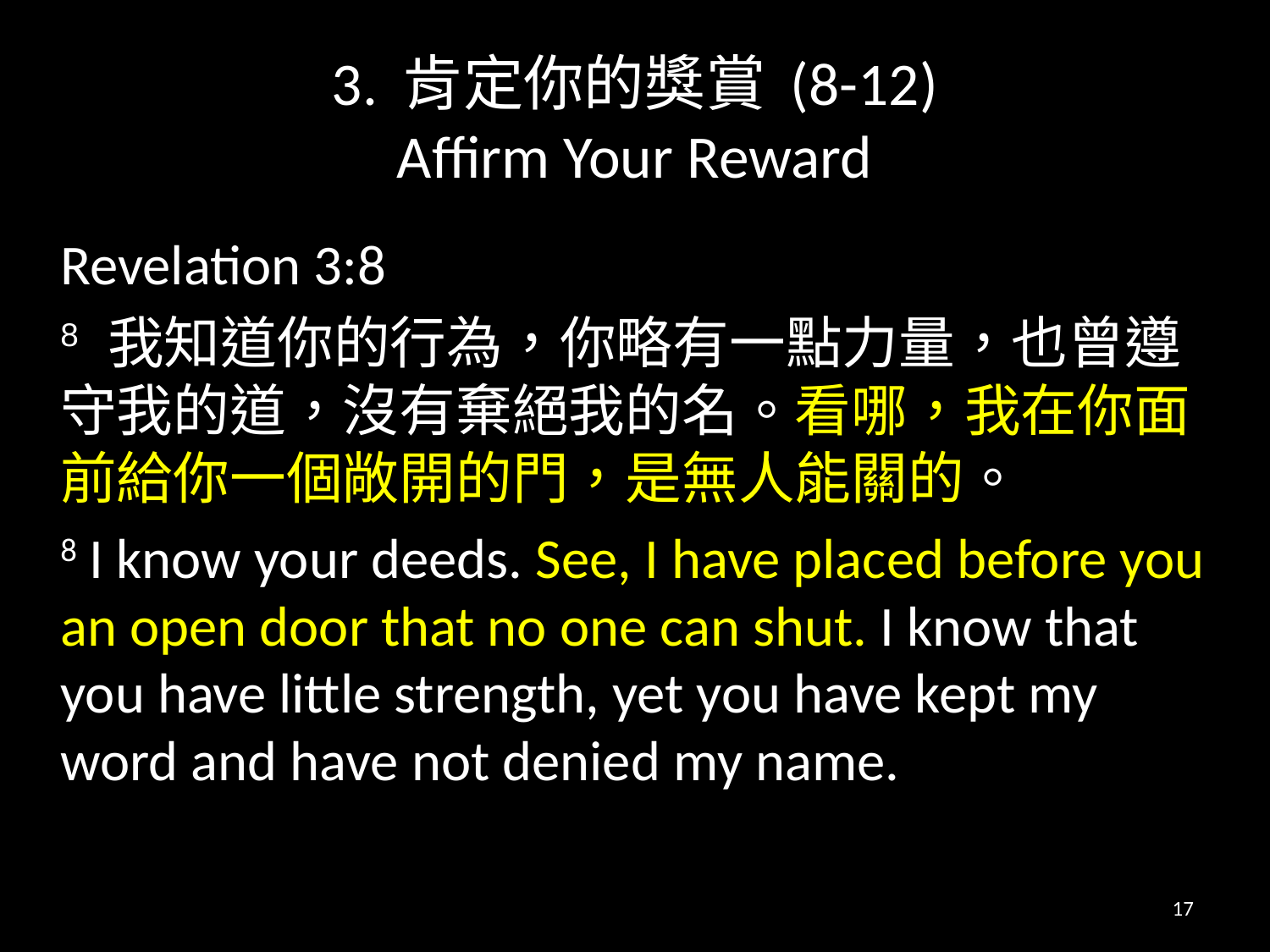

# 3. 肯定你的獎賞 (8-12) Affirm Your Reward
Revelation 3:8
8 我知道你的行為，你略有一點力量，也曾遵守我的道，沒有棄絕我的名。看哪，我在你面前給你一個敞開的門，是無人能關的。
8 I know your deeds. See, I have placed before you an open door that no one can shut. I know that you have little strength, yet you have kept my word and have not denied my name.

17